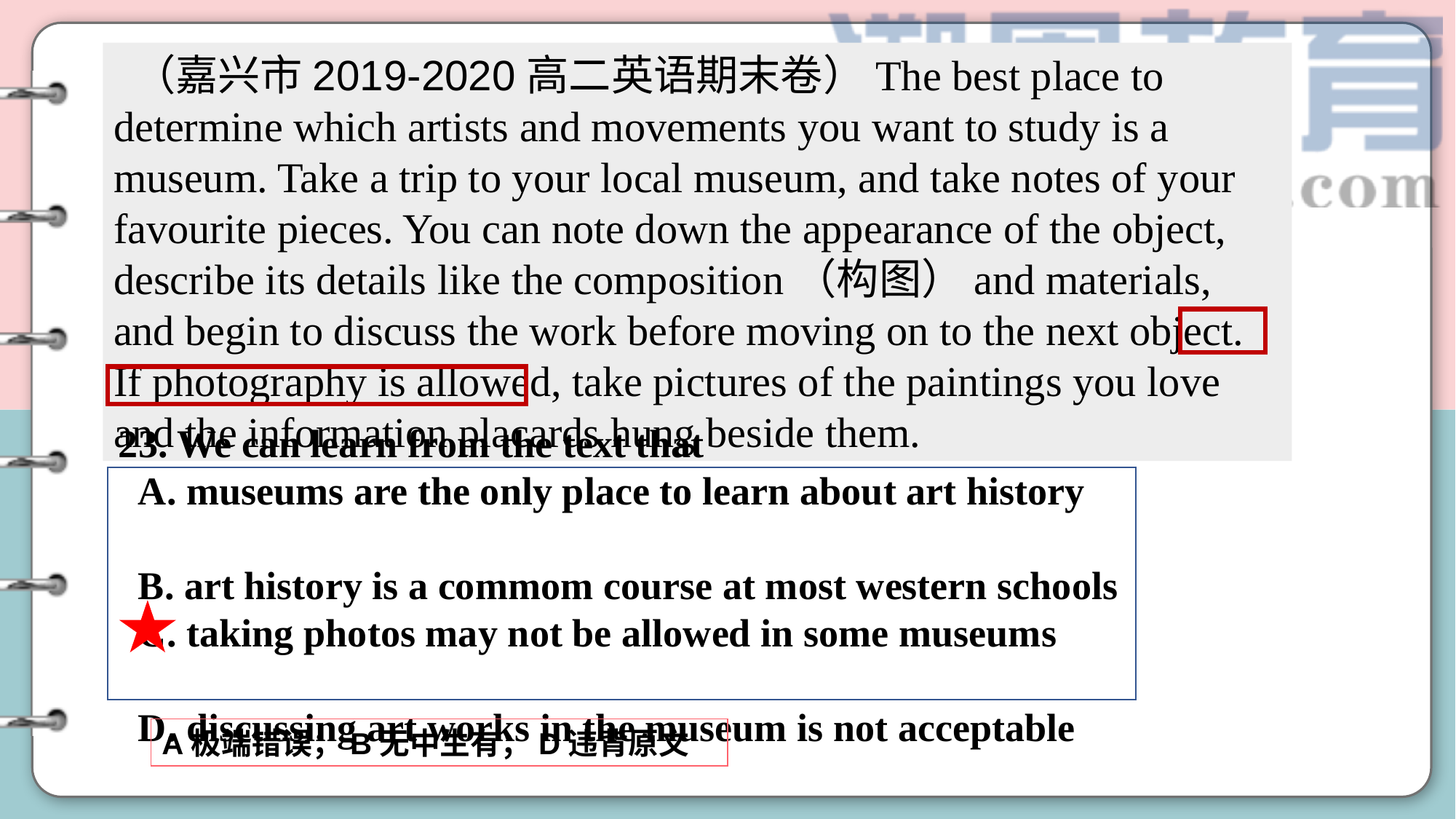

（嘉兴市2019-2020高二英语期末卷）The best place to determine which artists and movements you want to study is a museum. Take a trip to your local museum, and take notes of your favourite pieces. You can note down the appearance of the object, describe its details like the composition（构图）and materials, and begin to discuss the work before moving on to the next object. If photography is allowed, take pictures of the paintings you love and the information placards hung beside them.

23. We can learn from the text that
  A. museums are the only place to learn about art history
  B. art history is a commom course at most western schools
  C. taking photos may not be allowed in some museums
  D. discussing art works in the museum is not acceptable

A极端错误；B无中生有；D违背原文